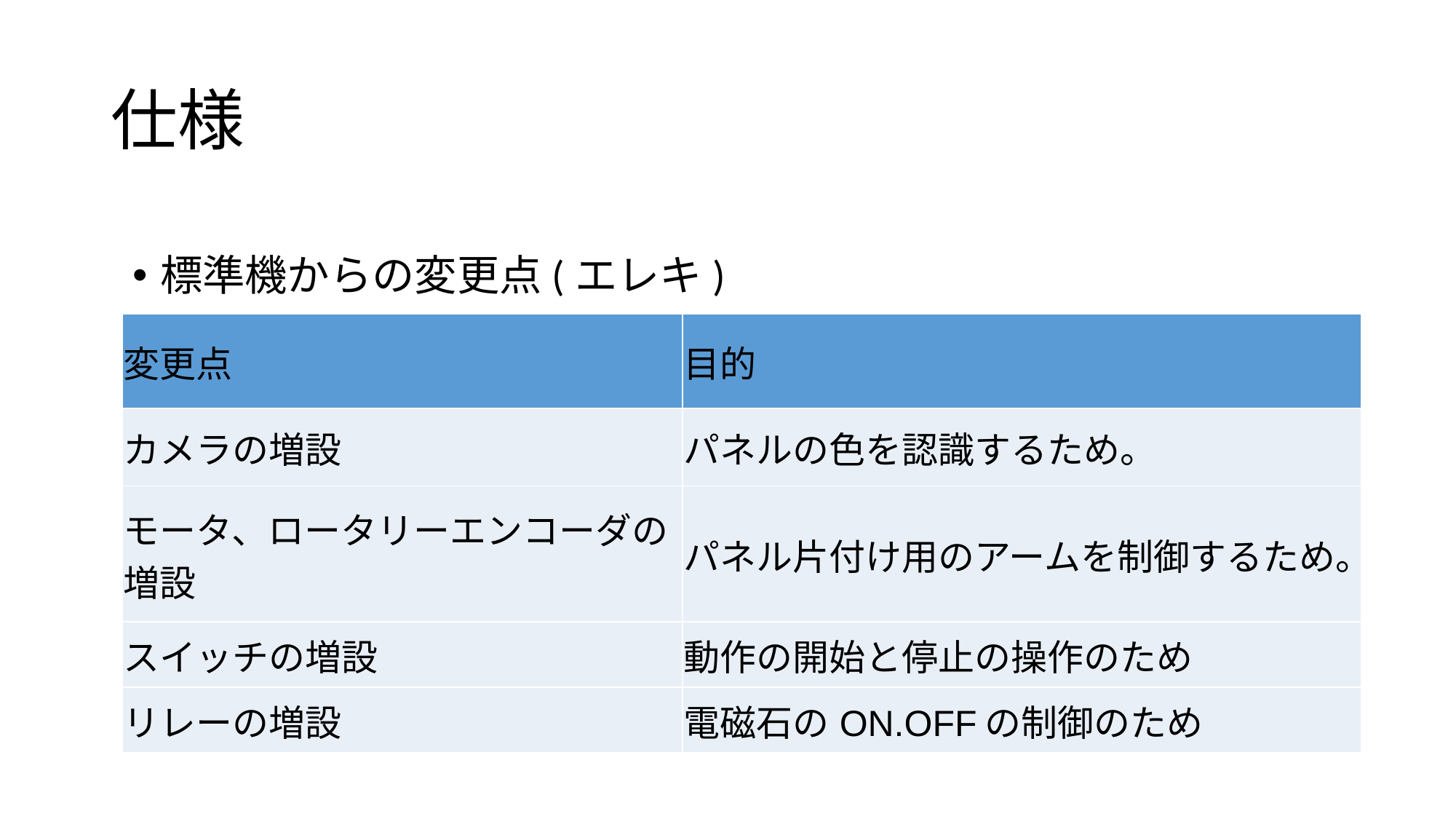

# 仕様
標準機からの変更点(エレキ)

| 変更点 | 目的 |
| --- | --- |
| カメラの増設 | パネルの色を認識するため。 |
| モータ、ロータリーエンコーダの増設 | パネル片付け用のアームを制御するため。 |
| スイッチの増設 | 動作の開始と停止の操作のため |
| リレーの増設 | 電磁石のON.OFFの制御のため |